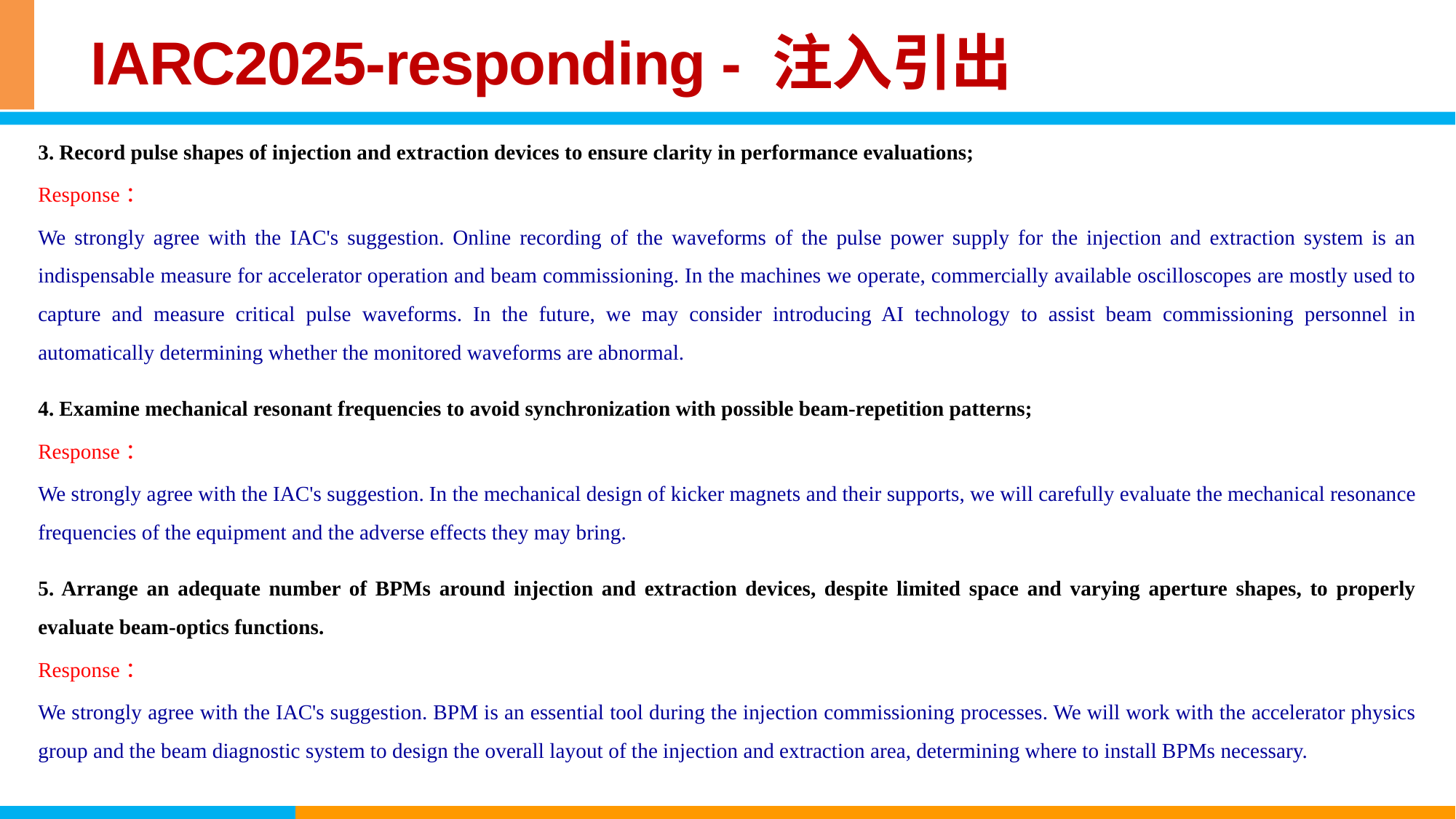

IARC2025-responding - 注入引出
3. Record pulse shapes of injection and extraction devices to ensure clarity in performance evaluations;
Response：
We strongly agree with the IAC's suggestion. Online recording of the waveforms of the pulse power supply for the injection and extraction system is an indispensable measure for accelerator operation and beam commissioning. In the machines we operate, commercially available oscilloscopes are mostly used to capture and measure critical pulse waveforms. In the future, we may consider introducing AI technology to assist beam commissioning personnel in automatically determining whether the monitored waveforms are abnormal.
4. Examine mechanical resonant frequencies to avoid synchronization with possible beam-repetition patterns;
Response：
We strongly agree with the IAC's suggestion. In the mechanical design of kicker magnets and their supports, we will carefully evaluate the mechanical resonance frequencies of the equipment and the adverse effects they may bring.
5. Arrange an adequate number of BPMs around injection and extraction devices, despite limited space and varying aperture shapes, to properly evaluate beam-optics functions.
Response：
We strongly agree with the IAC's suggestion. BPM is an essential tool during the injection commissioning processes. We will work with the accelerator physics group and the beam diagnostic system to design the overall layout of the injection and extraction area, determining where to install BPMs necessary.